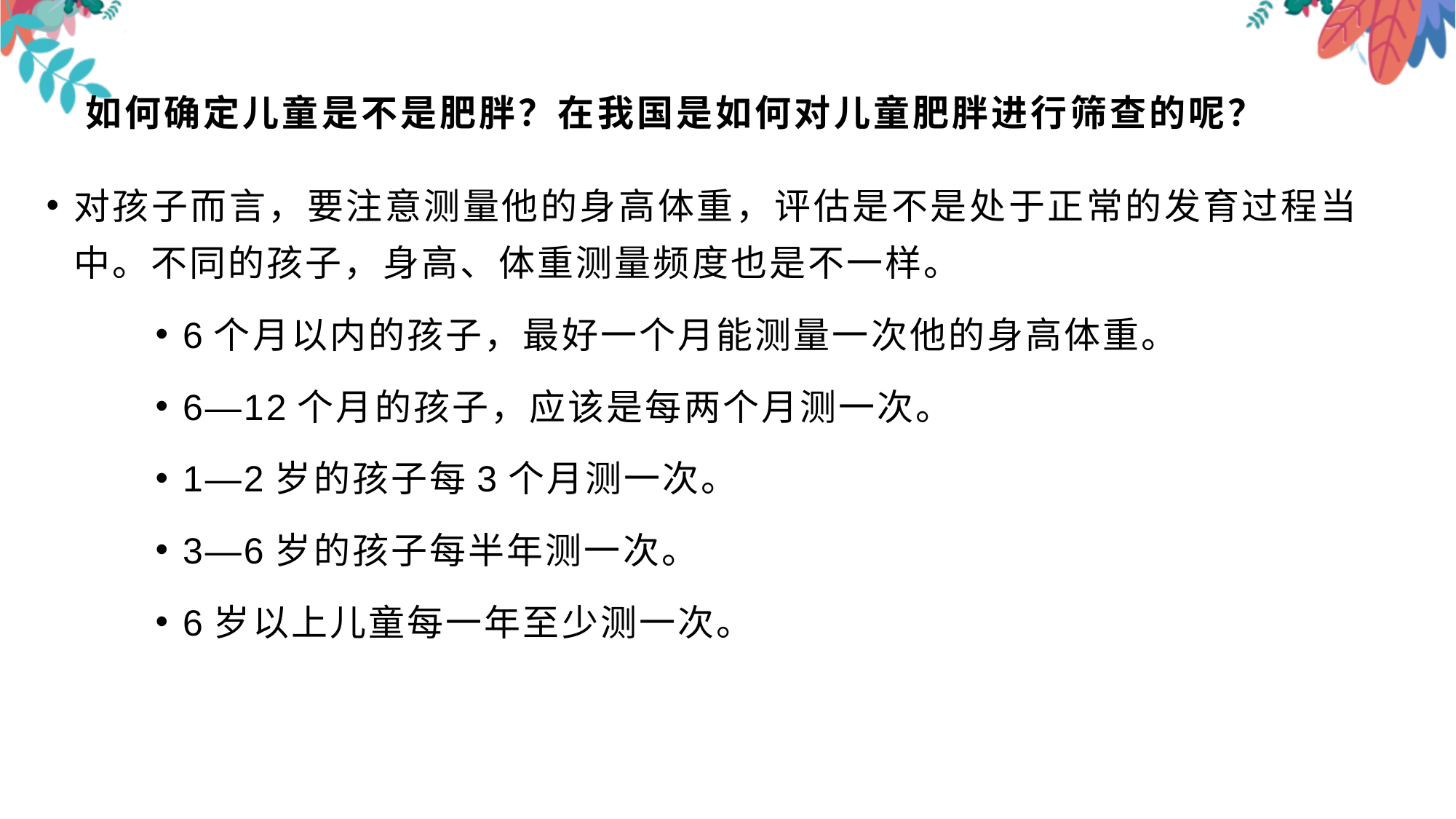

# 如何确定儿童是不是肥胖？在我国是如何对儿童肥胖进行筛查的呢？
对孩子而言，要注意测量他的身高体重，评估是不是处于正常的发育过程当中。不同的孩子，身高、体重测量频度也是不一样。
6个月以内的孩子，最好一个月能测量一次他的身高体重。
6—12个月的孩子，应该是每两个月测一次。
1—2岁的孩子每3个月测一次。
3—6岁的孩子每半年测一次。
6岁以上儿童每一年至少测一次。